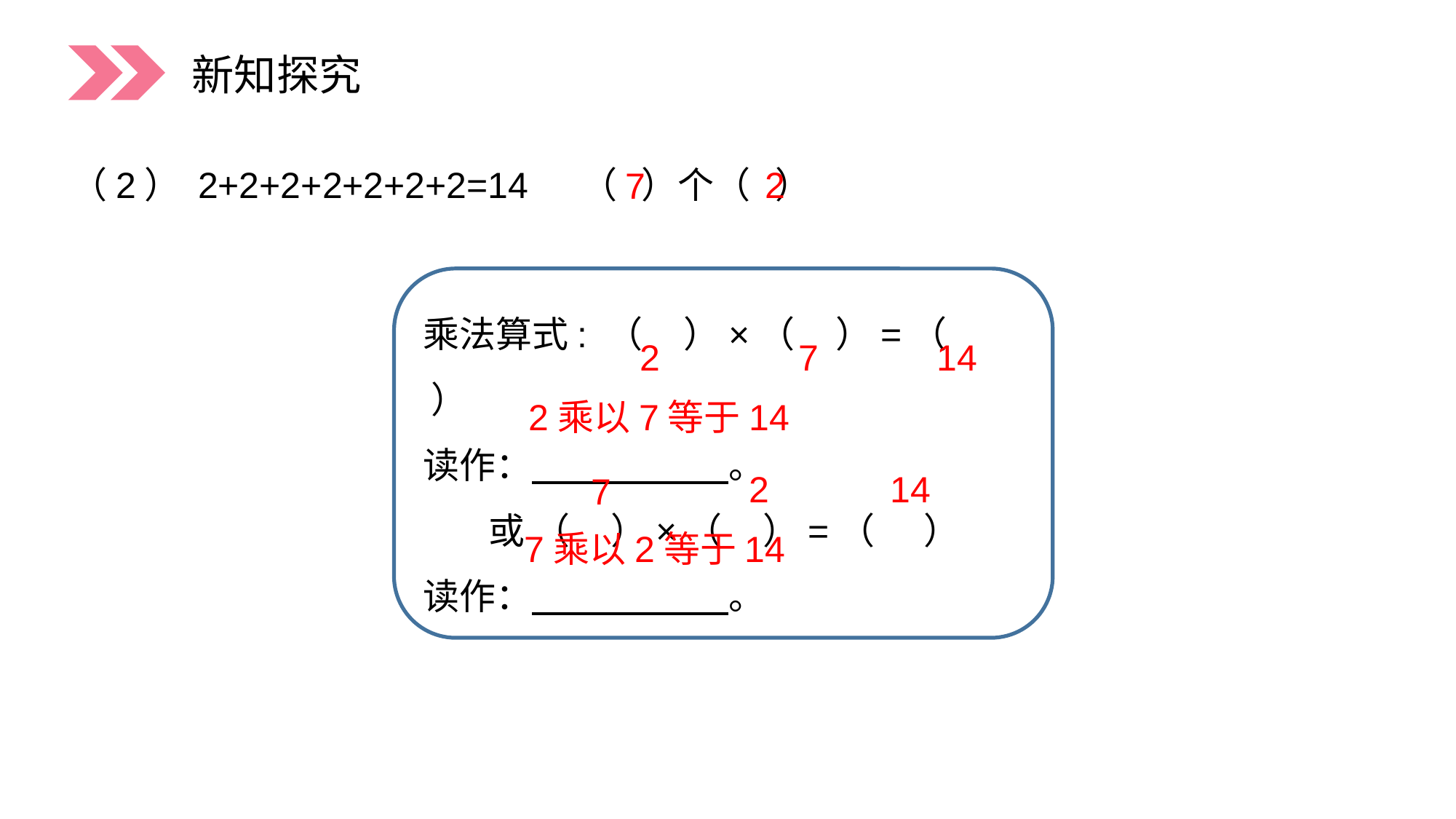

新知探究
（   ）个（   ）
（2） 2+2+2+2+2+2+2=14
2
7
乘法算式: （     ）×（     ）=（      ）
读作：                        。
       或 （     ）×（     ）=（      ）
读作：                        。
14
7
2
2乘以7等于14
14
2
7
7乘以2等于14